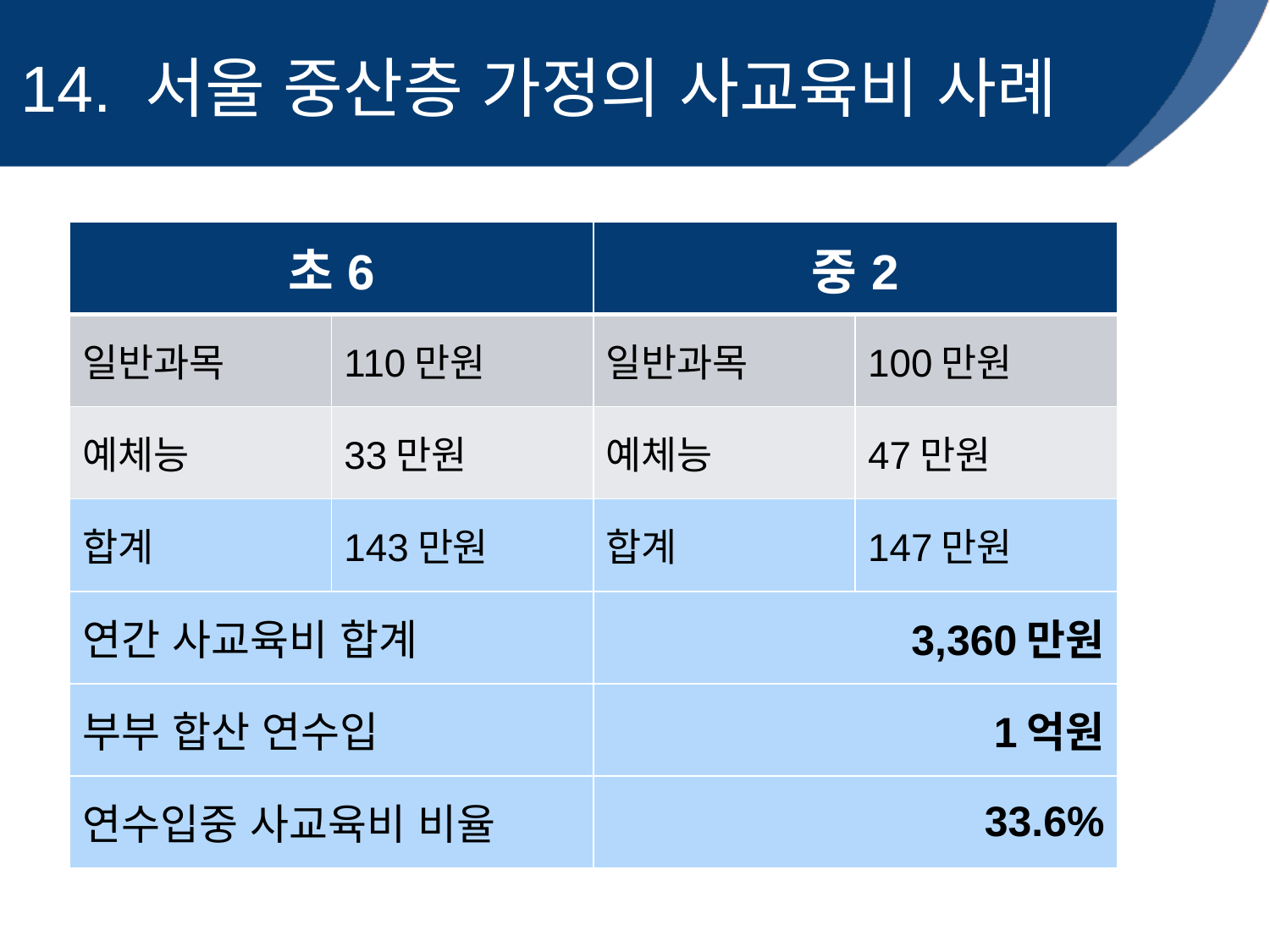

14. 서울 중산층 가정의 사교육비 사례
| 초6 |  | 중2 |  |
| --- | --- | --- | --- |
| 일반과목 | 110만원 | 일반과목 | 100만원 |
| 예체능 | 33만원 | 예체능 | 47만원 |
| 합계 | 143만원 | 합계 | 147만원 |
| 연간 사교육비 합계 |  | 3,360만원 |  |
| 부부 합산 연수입 |  | 1억원 |  |
| 연수입중 사교육비 비율 |  | 33.6% |  |